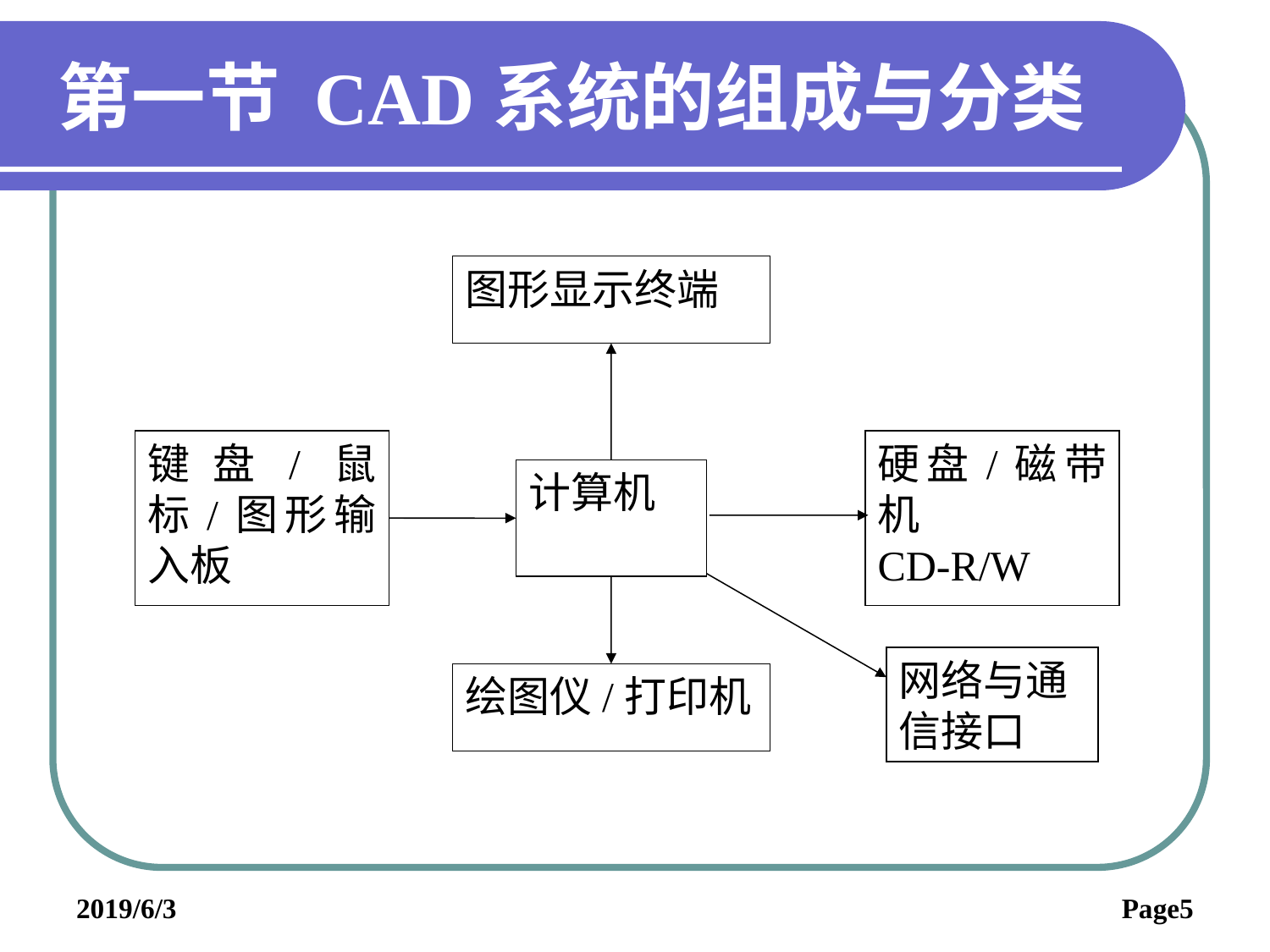

# 第一节 CAD系统的组成与分类
图形显示终端

键盘/鼠标/图形输入板
硬盘/磁带机
CD-R/W
计算机

网络与通信接口
绘图仪/打印机
2019/6/3
Page5